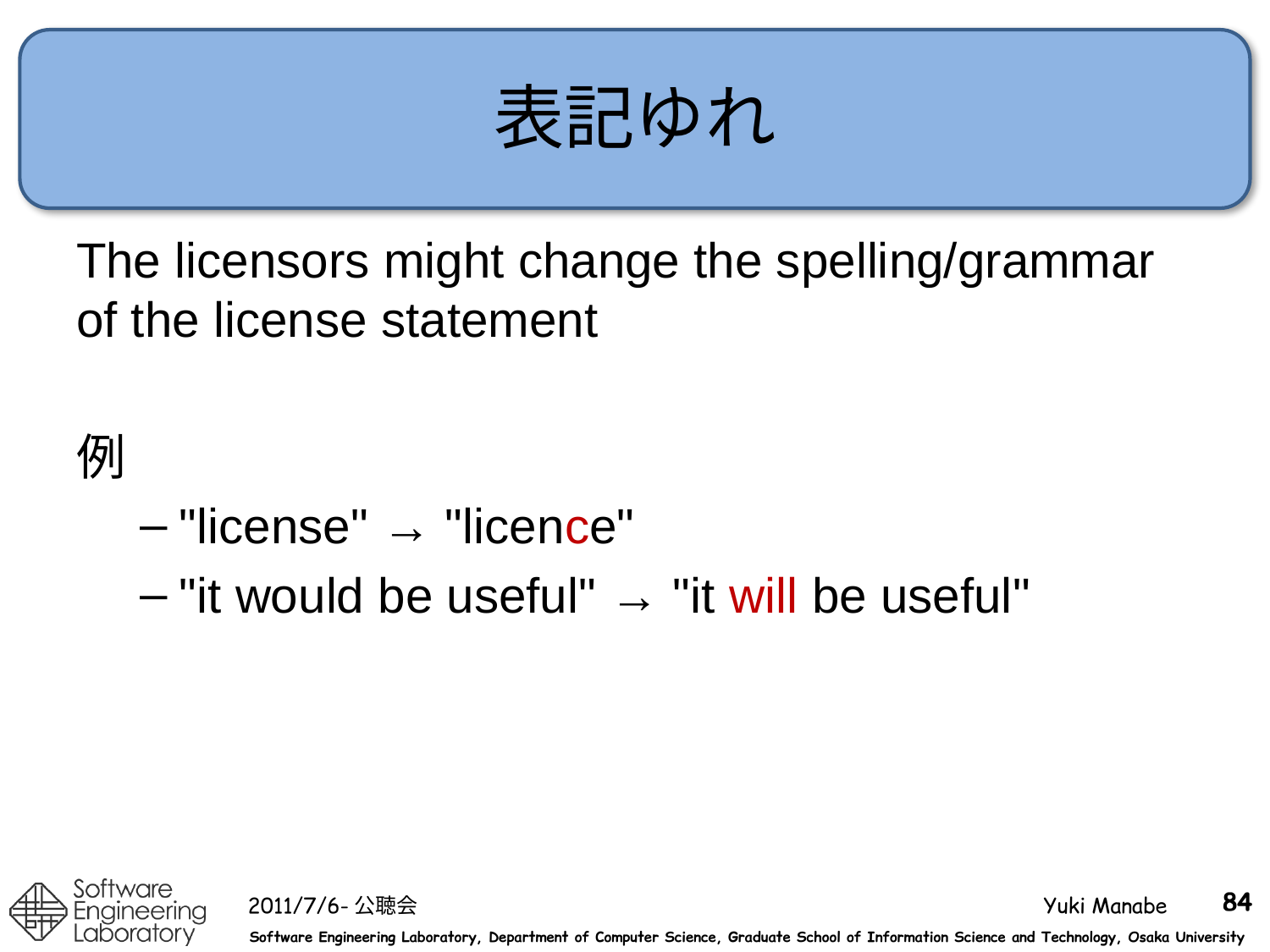

# 表記ゆれ
The licensors might change the spelling/grammar of the license statement

例
"license" → "licence"
"it would be useful" → "it will be useful"
84
2011/7/6-公聴会
Yuki Manabe